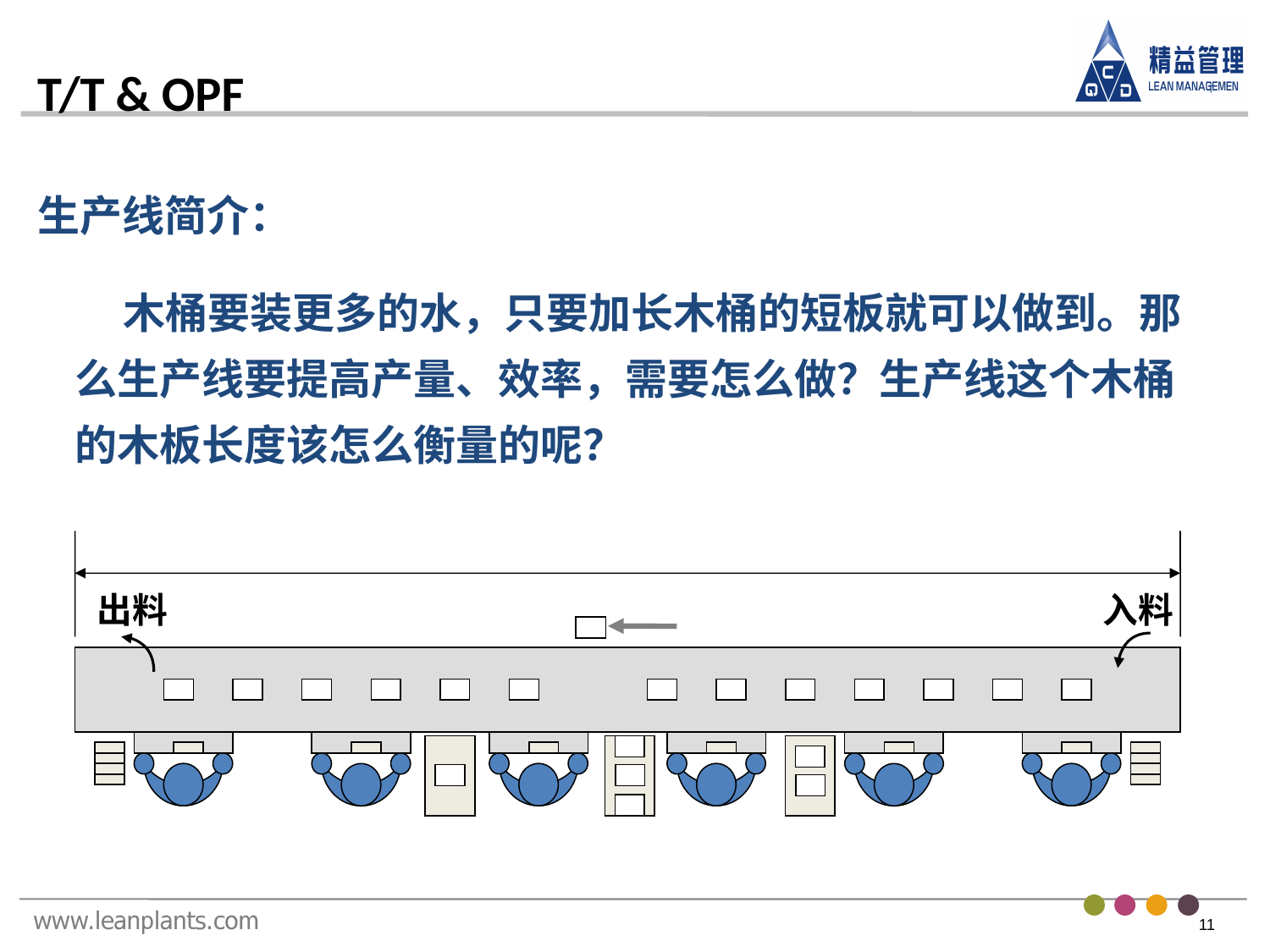

生产线简介：
    木桶要装更多的水，只要加长木桶的短板就可以做到。那么生产线要提高产量、效率，需要怎么做？生产线这个木桶的木板长度该怎么衡量的呢？

出料
入料